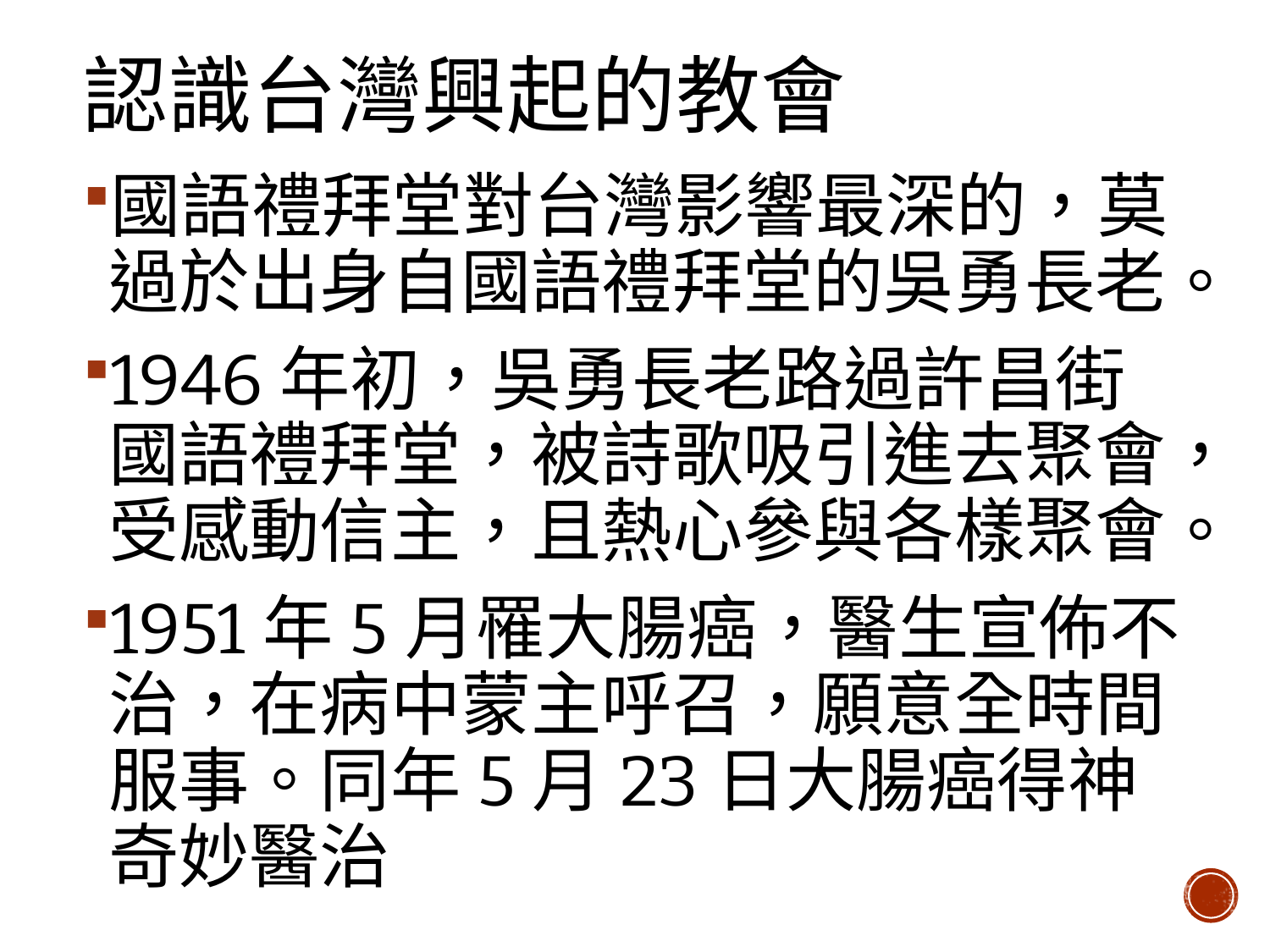

# 認識台灣興起的教會
國語禮拜堂對台灣影響最深的，莫過於出身自國語禮拜堂的吳勇長老。
1946年初，吳勇長老路過許昌街國語禮拜堂，被詩歌吸引進去聚會，受感動信主，且熱心參與各樣聚會。
1951年5月罹大腸癌，醫生宣佈不治，在病中蒙主呼召，願意全時間服事。同年5月23日大腸癌得神奇妙醫治